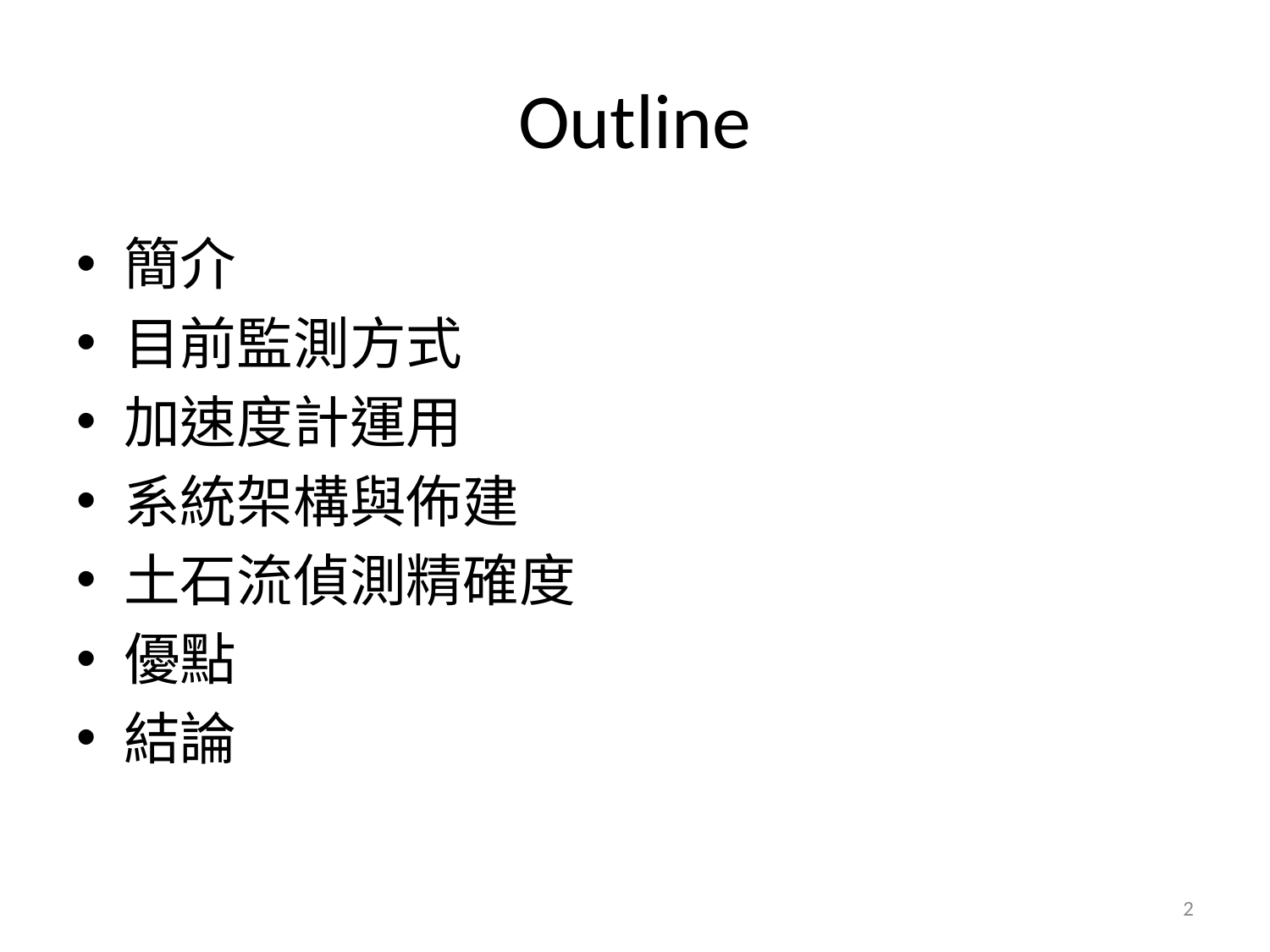

# Outline
簡介
目前監測方式
加速度計運用
系統架構與佈建
土石流偵測精確度
優點
結論

2